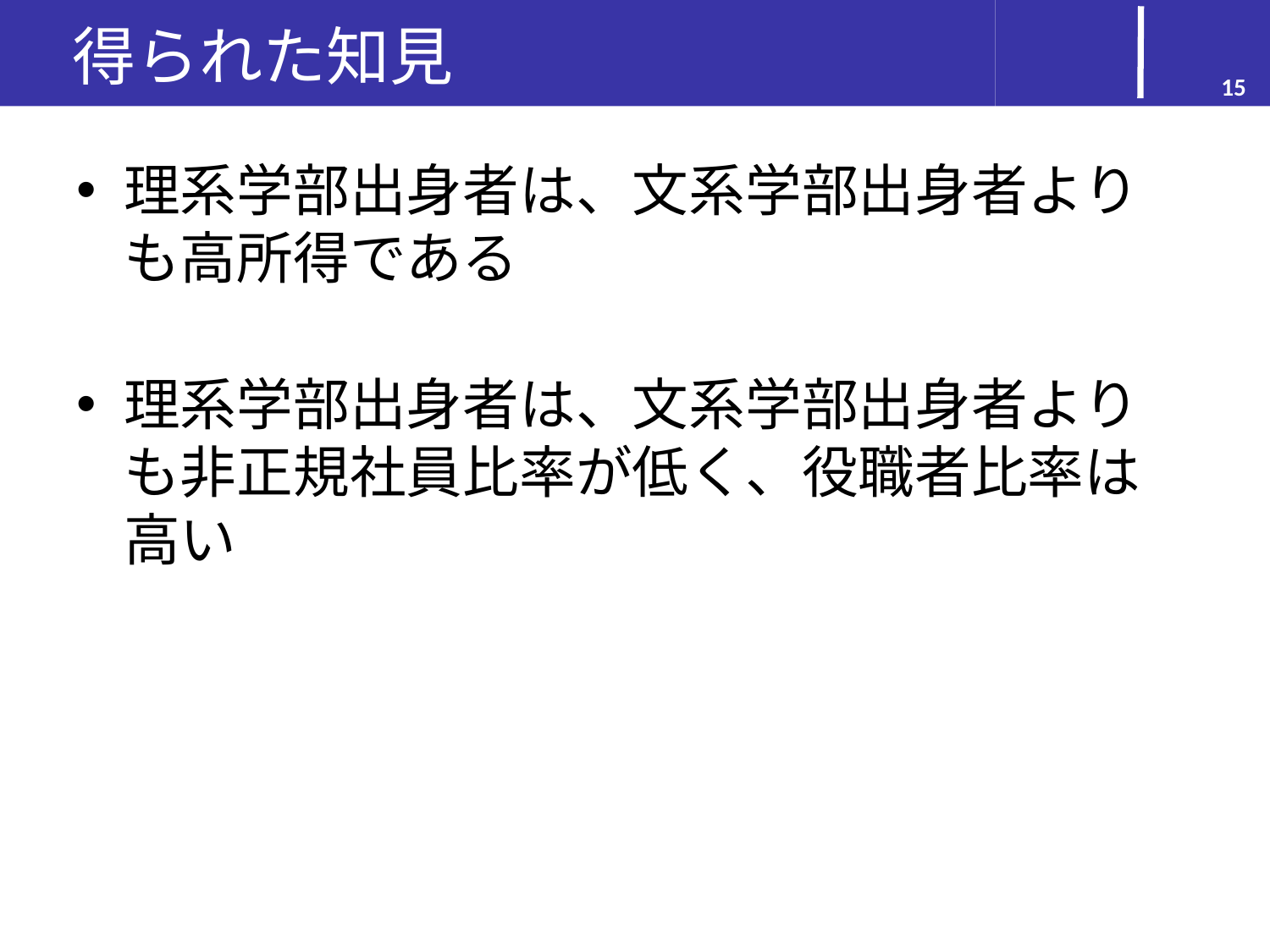

# 得られた知見
15
理系学部出身者は、文系学部出身者よりも高所得である

理系学部出身者は、文系学部出身者よりも非正規社員比率が低く、役職者比率は高い